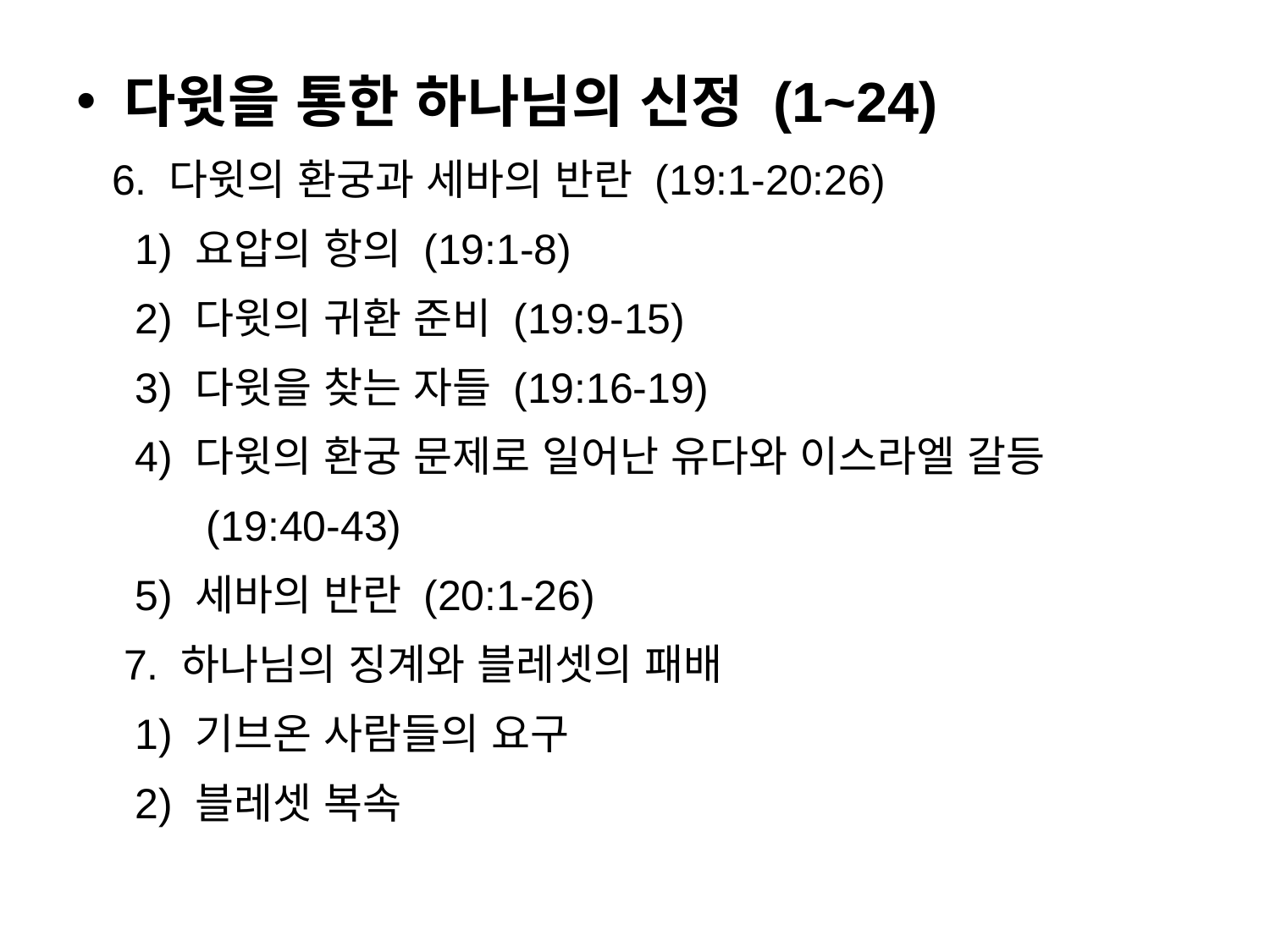

다윗을 통한 하나님의 신정 (1~24)
   6. 다윗의 환궁과 세바의 반란 (19:1-20:26)
     1) 요압의 항의 (19:1-8)
     2) 다윗의 귀환 준비 (19:9-15)
     3) 다윗을 찾는 자들 (19:16-19)
     4) 다윗의 환궁 문제로 일어난 유다와 이스라엘 갈등
           (19:40-43)
     5) 세바의 반란 (20:1-26)
    7. 하나님의 징계와 블레셋의 패배
     1) 기브온 사람들의 요구
     2) 블레셋 복속